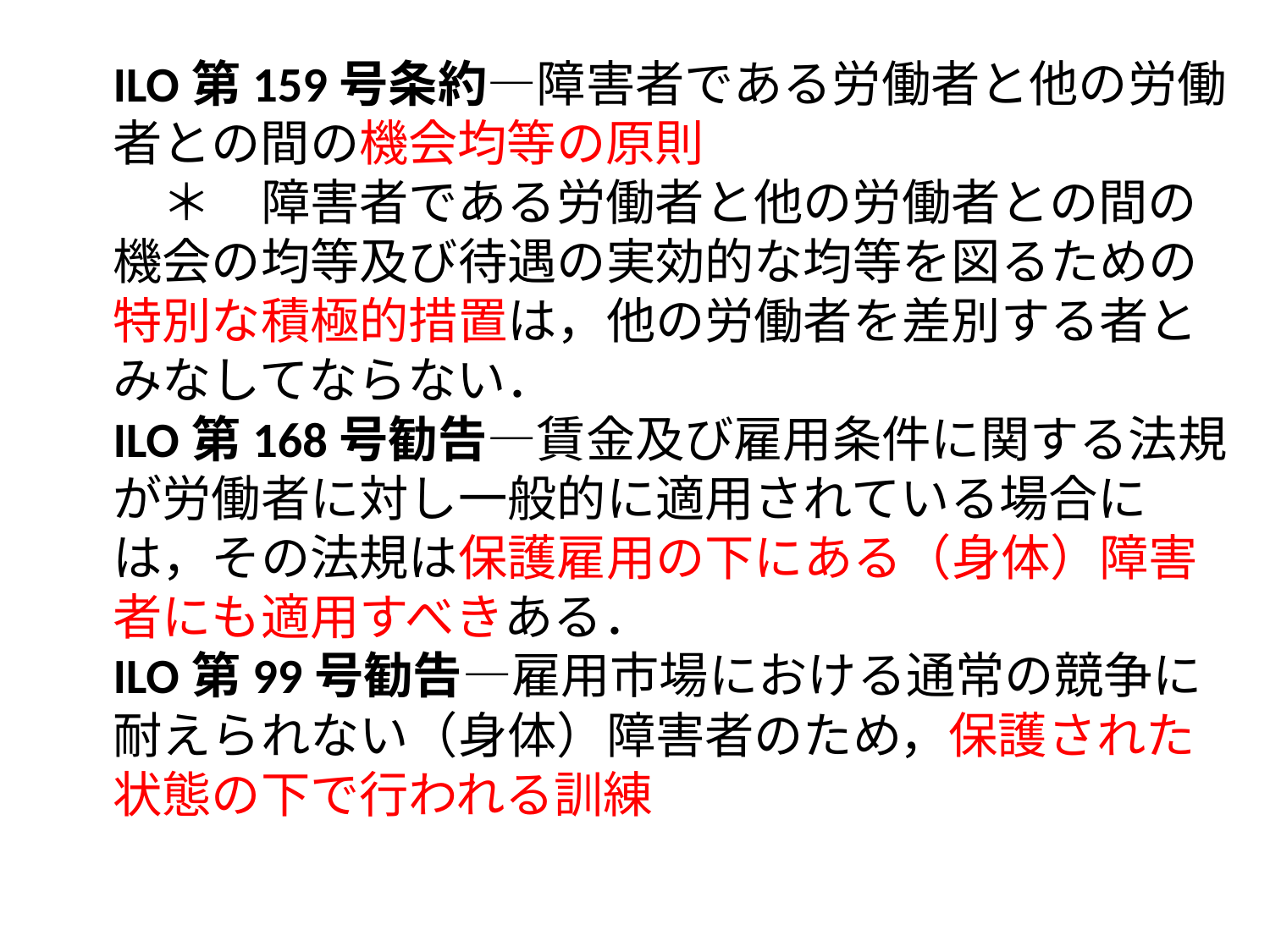

ILO第159号条約―障害者である労働者と他の労働者との間の機会均等の原則
　＊　障害者である労働者と他の労働者との間の機会の均等及び待遇の実効的な均等を図るための特別な積極的措置は，他の労働者を差別する者とみなしてならない．
ILO第168号勧告―賃金及び雇用条件に関する法規が労働者に対し一般的に適用されている場合には，その法規は保護雇用の下にある（身体）障害者にも適用すべきある．
ILO第99号勧告―雇用市場における通常の競争に耐えられない（身体）障害者のため，保護された状態の下で行われる訓練